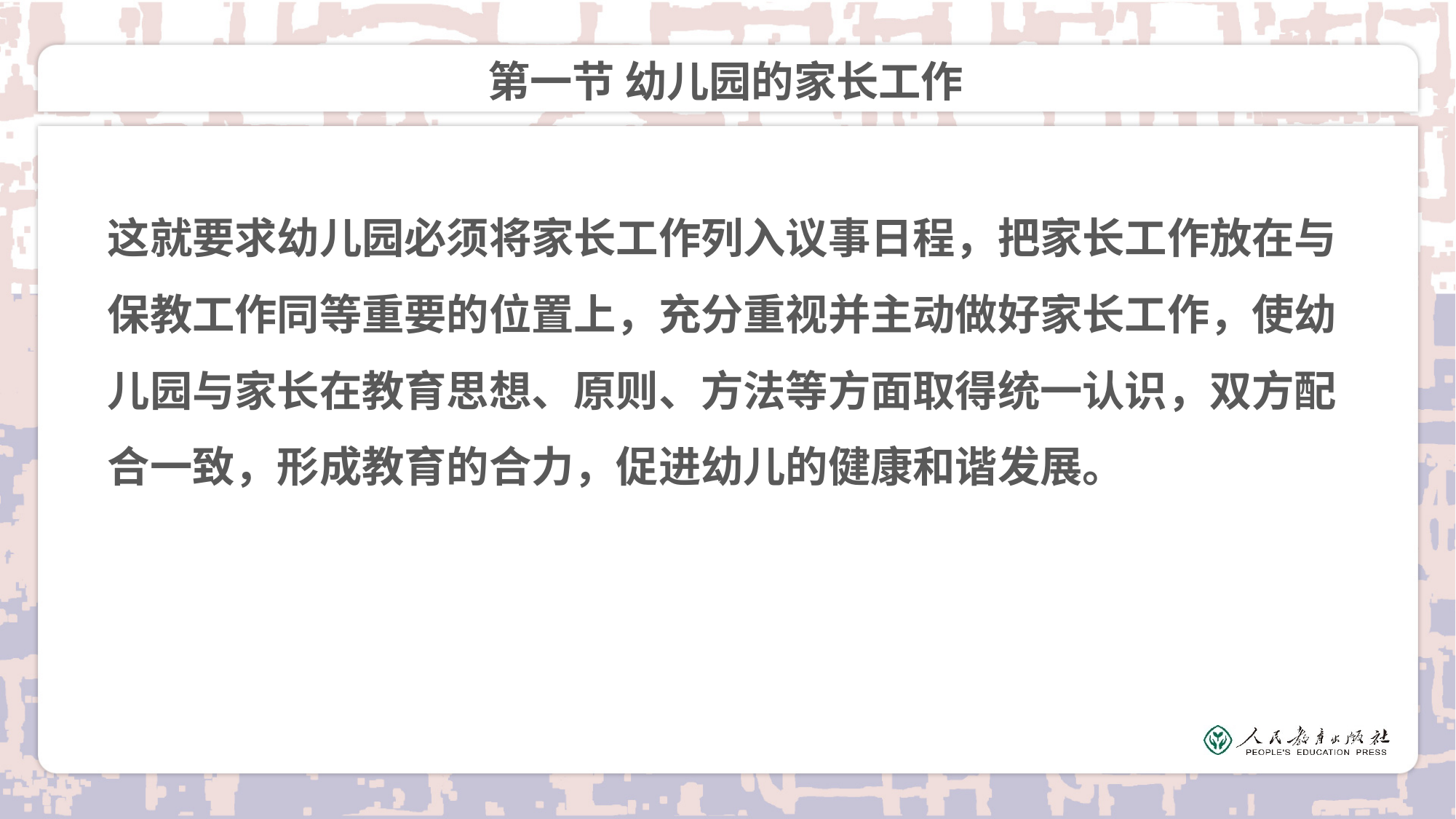

# 第一节 幼儿园的家长工作
这就要求幼儿园必须将家长工作列入议事日程，把家长工作放在与保教工作同等重要的位置上，充分重视并主动做好家长工作，使幼儿园与家长在教育思想、原则、方法等方面取得统一认识，双方配合一致，形成教育的合力，促进幼儿的健康和谐发展。